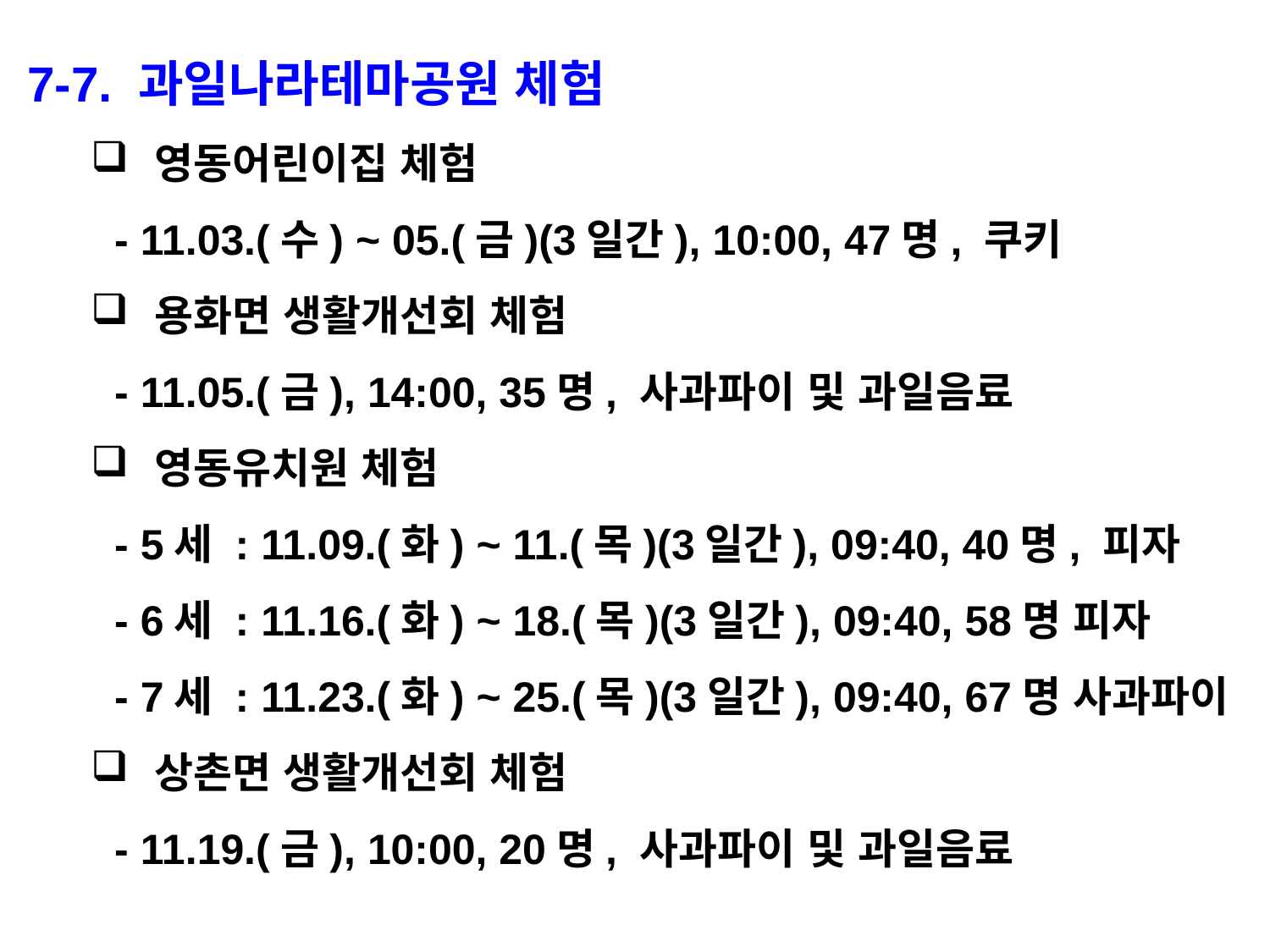

7-7. 과일나라테마공원 체험
영동어린이집 체험
  - 11.03.(수) ~ 05.(금)(3일간), 10:00, 47명, 쿠키
용화면 생활개선회 체험
  - 11.05.(금), 14:00, 35명, 사과파이 및 과일음료
영동유치원 체험
  - 5세 : 11.09.(화) ~ 11.(목)(3일간), 09:40, 40명, 피자
  - 6세 : 11.16.(화) ~ 18.(목)(3일간), 09:40, 58명 피자
  - 7세 : 11.23.(화) ~ 25.(목)(3일간), 09:40, 67명 사과파이
상촌면 생활개선회 체험
  - 11.19.(금), 10:00, 20명, 사과파이 및 과일음료